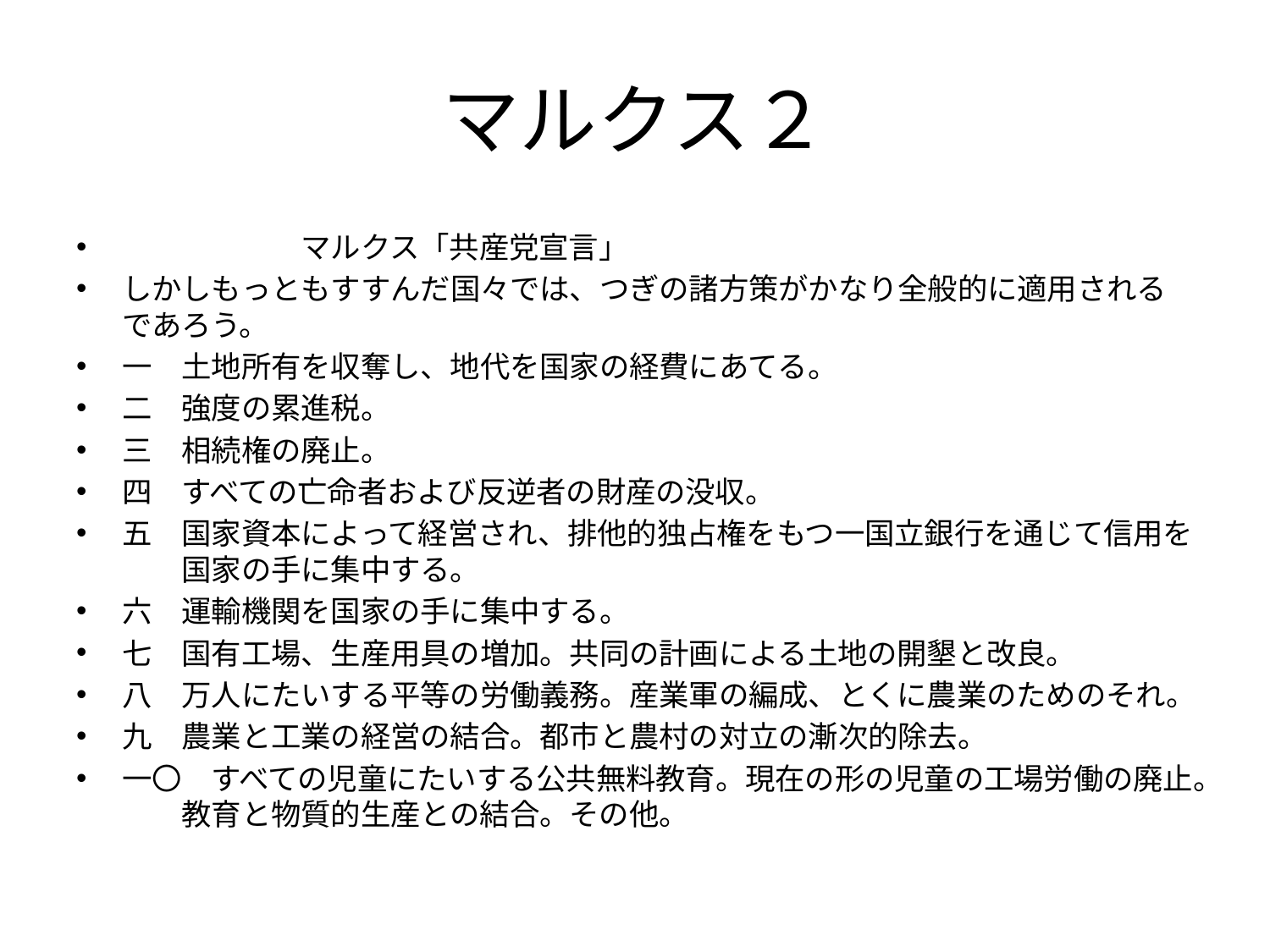

# マルクス２
　　　　　　マルクス「共産党宣言」
しかしもっともすすんだ国々では、つぎの諸方策がかなり全般的に適用されるであろう。
一　土地所有を収奪し、地代を国家の経費にあてる。
二　強度の累進税。
三　相続権の廃止。
四　すべての亡命者および反逆者の財産の没収。
五　国家資本によって経営され、排他的独占権をもつ一国立銀行を通じて信用を　　国家の手に集中する。
六　運輸機関を国家の手に集中する。
七　国有工場、生産用具の増加。共同の計画による土地の開墾と改良。
八　万人にたいする平等の労働義務。産業軍の編成、とくに農業のためのそれ。
九　農業と工業の経営の結合。都市と農村の対立の漸次的除去。
一〇　すべての児童にたいする公共無料教育。現在の形の児童の工場労働の廃止。　　教育と物質的生産との結合。その他。